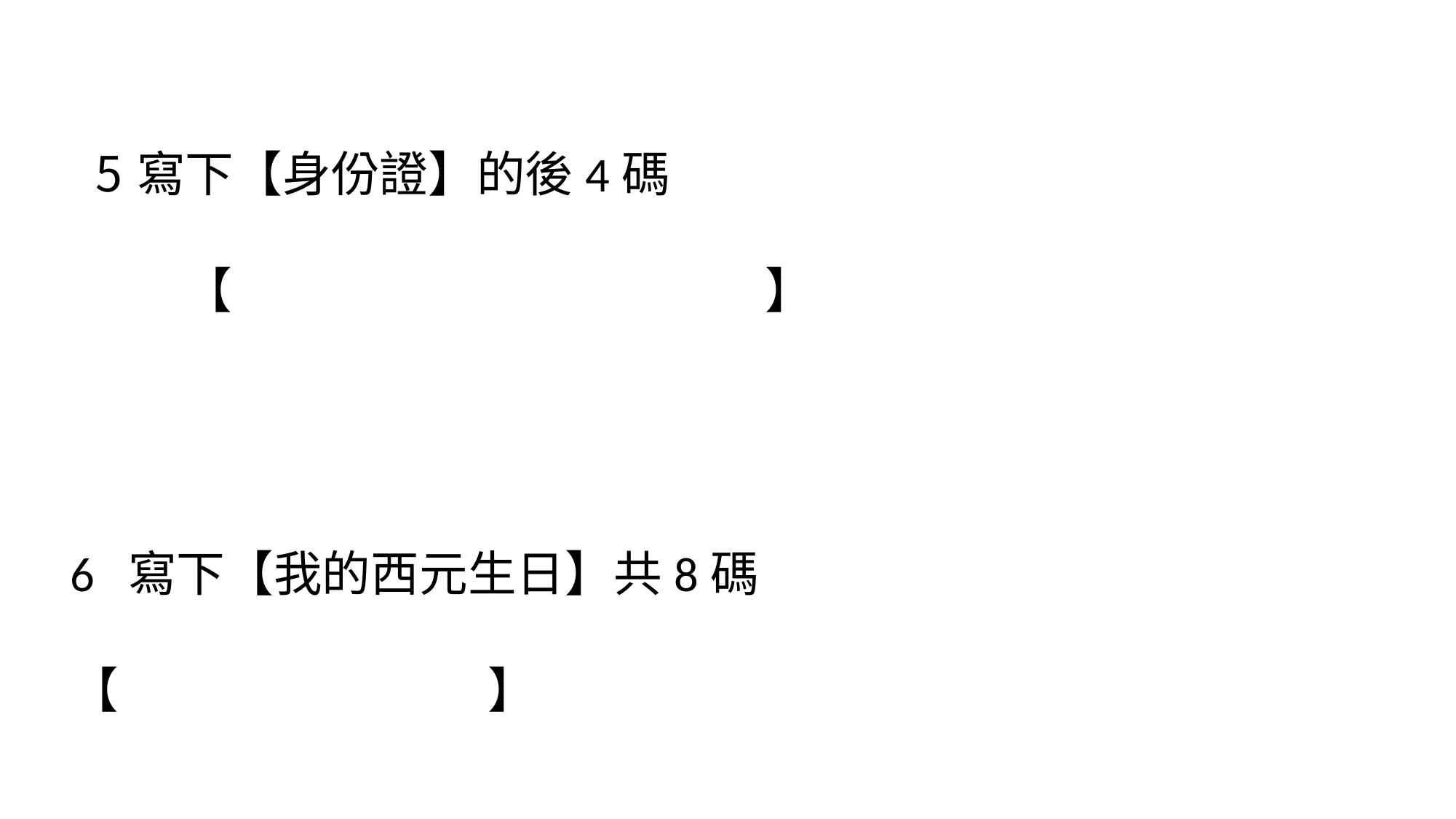

寫下【身份證】的後4碼

       【                                                 】
6  寫下【我的西元生日】共8碼

【                                  】